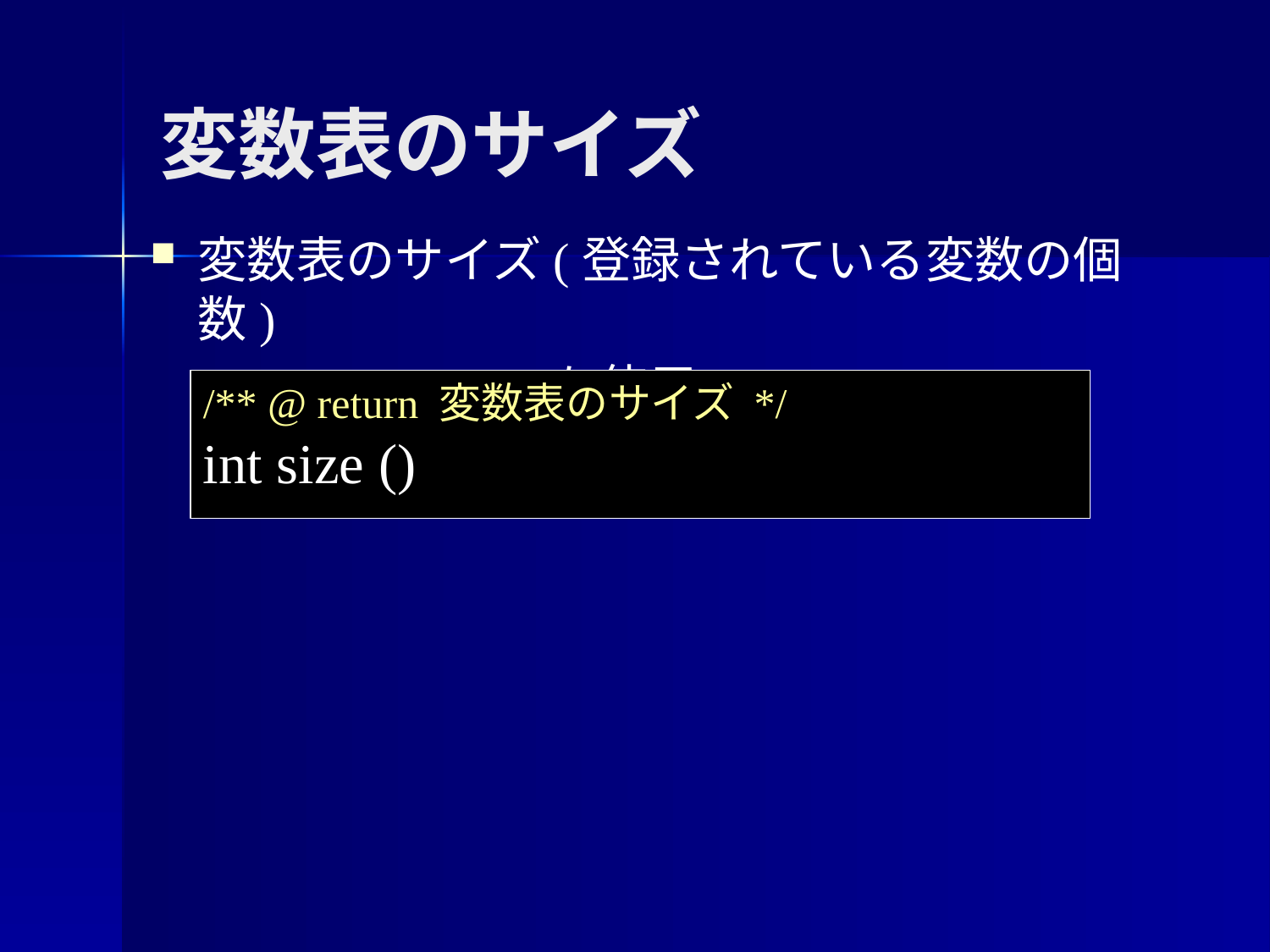

変数表のサイズ
変数表のサイズ(登録されている変数の個数)
VarTable.size () を使用
/** @ return 変数表のサイズ */
int size ()